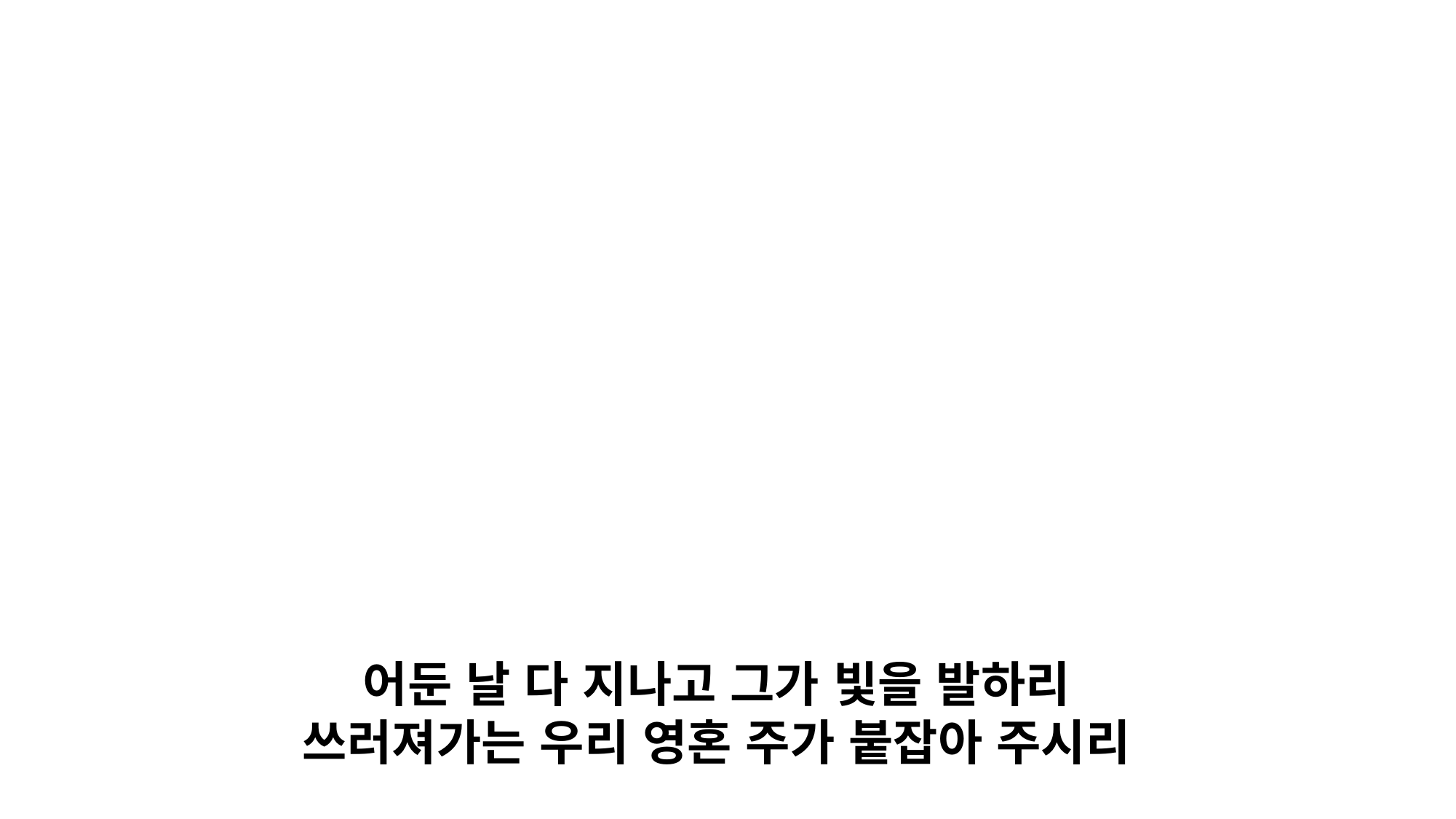

어둔 날 다 지나고 그가 빛을 발하리
쓰러져가는 우리 영혼 주가 붙잡아 주시리